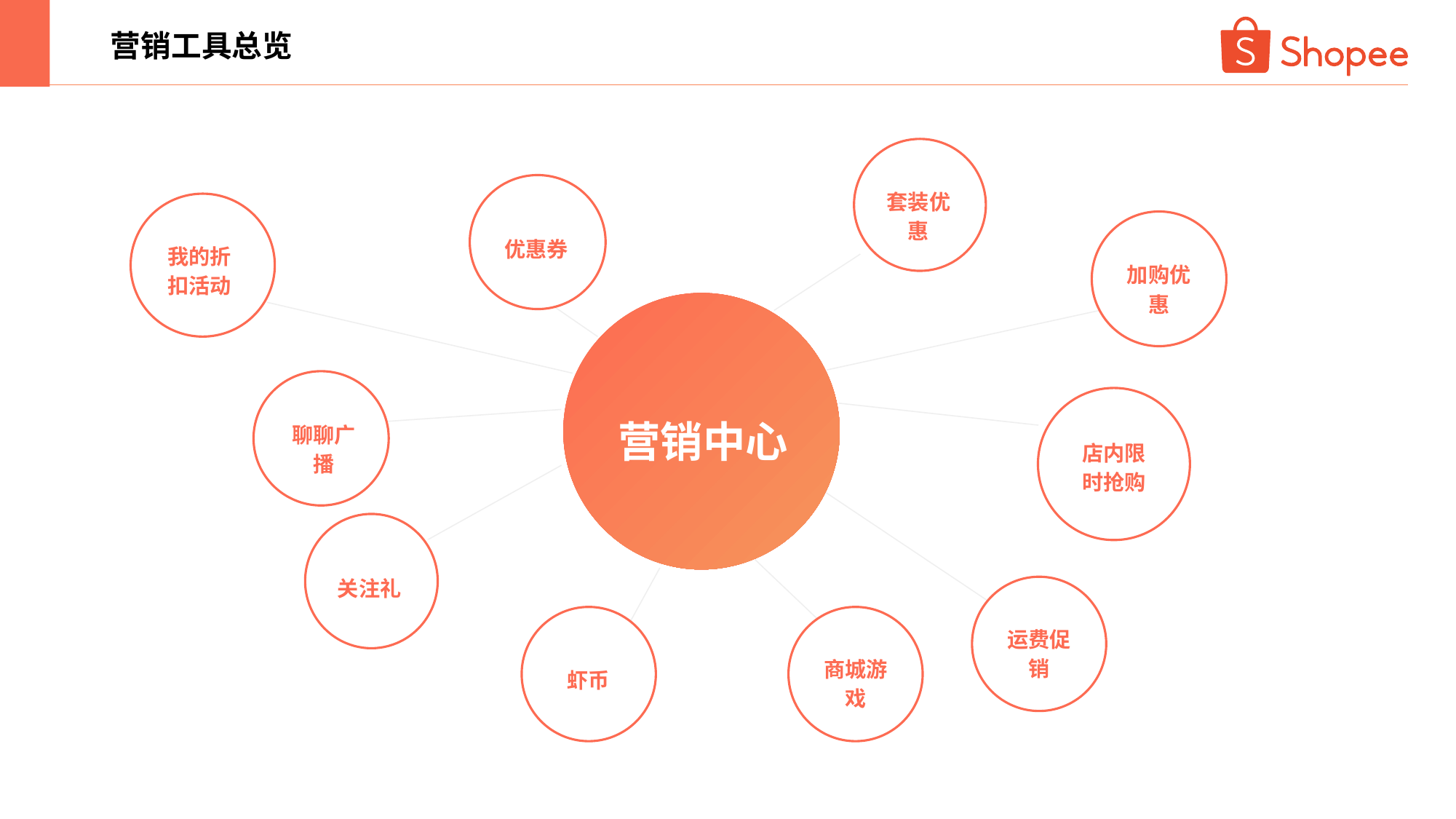

营销工具总览

套装优惠

优惠券
我的折扣活动
加购优惠
Vestibulum

营销中心

聊聊广播
店内限时抢购

Vestibulum
关注礼

运费促销
商城游戏
虾币